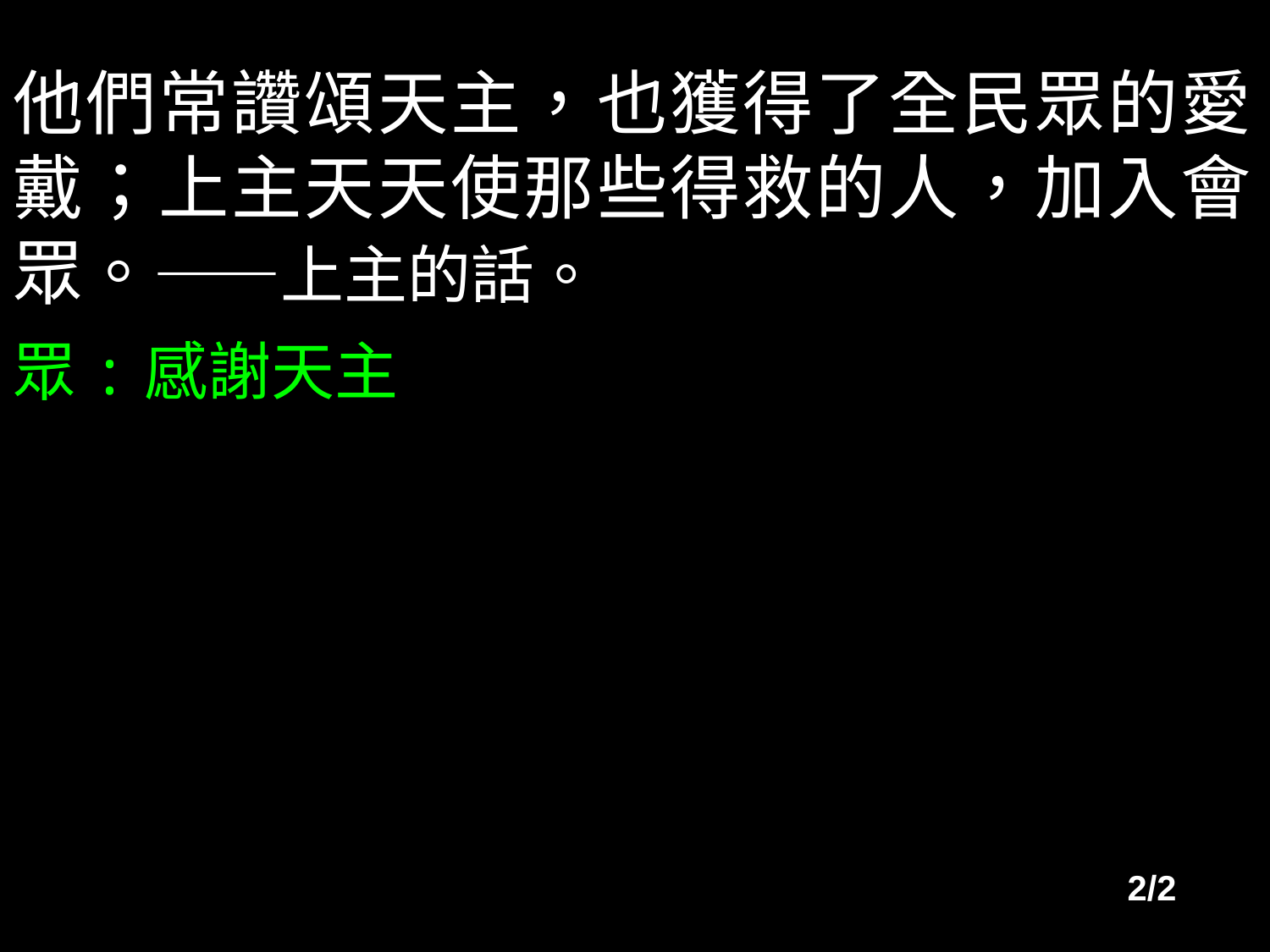

他們常讚頌天主，也獲得了全民眾的愛戴；上主天天使那些得救的人，加入會眾。——上主的話。
眾:感謝天主

2/2